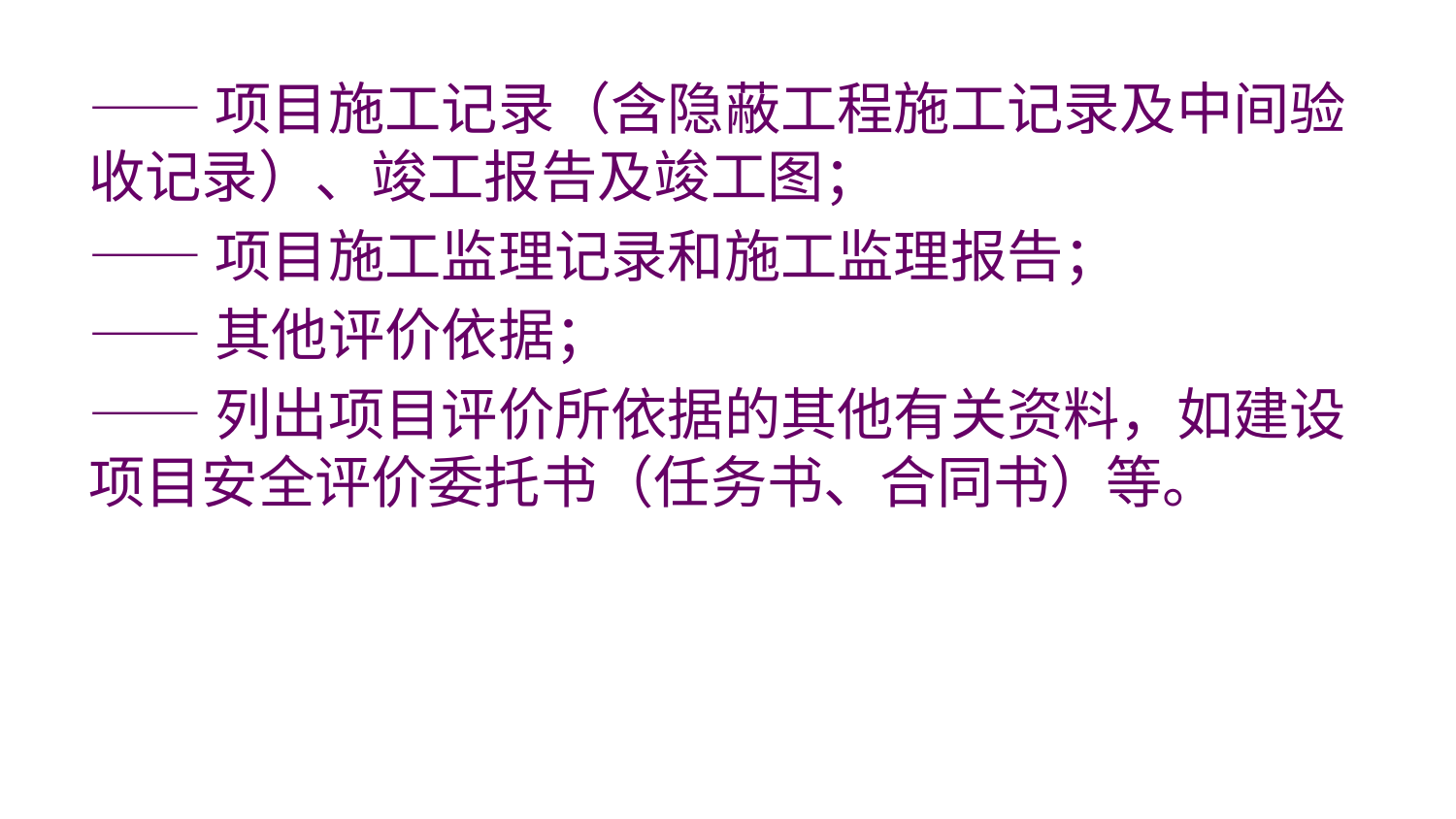

——项目施工记录（含隐蔽工程施工记录及中间验收记录）、竣工报告及竣工图；
——项目施工监理记录和施工监理报告；
——其他评价依据；
——列出项目评价所依据的其他有关资料，如建设项目安全评价委托书（任务书、合同书）等。